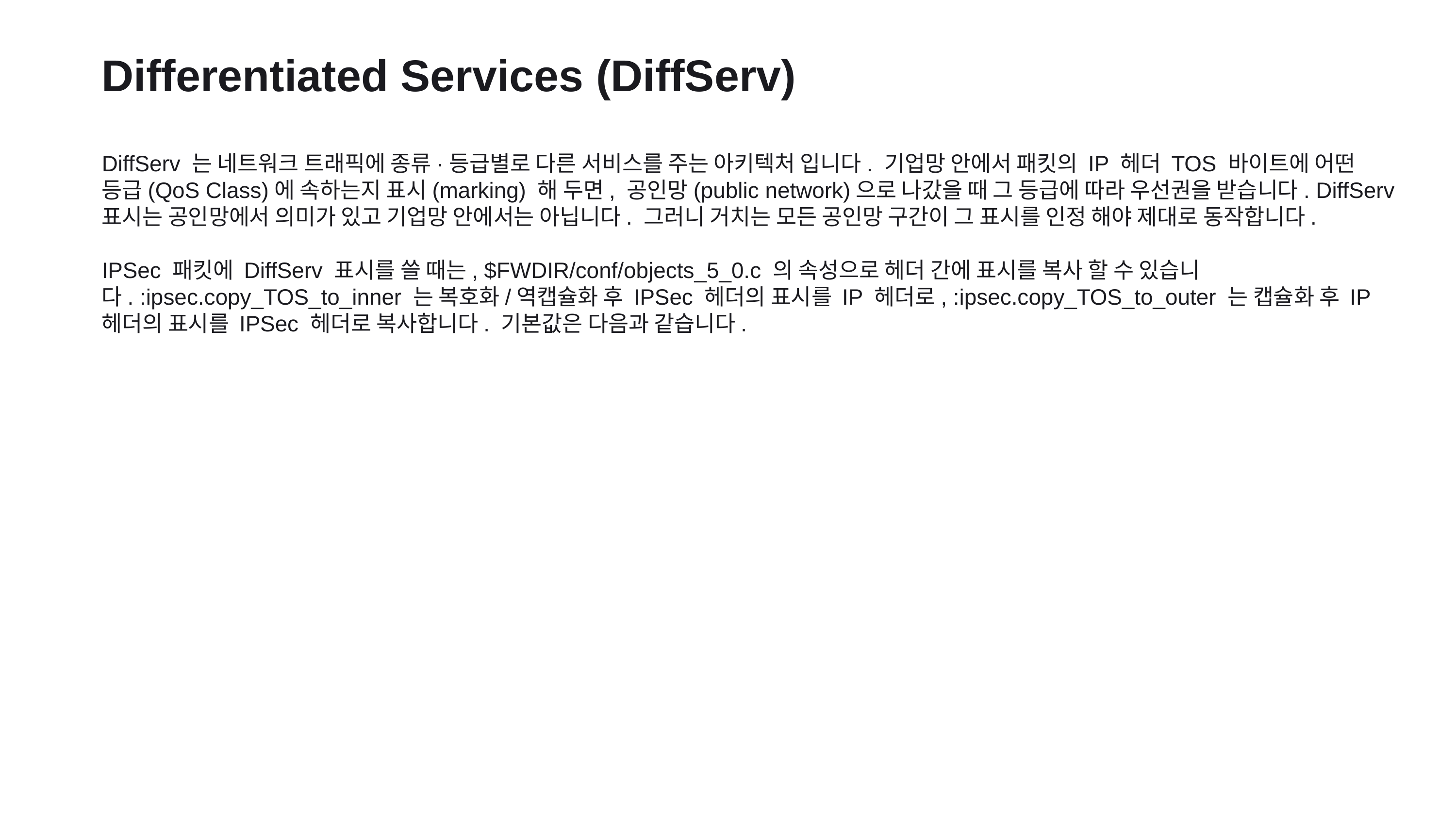

Differentiated Services (DiffServ)
DiffServ 는 네트워크 트래픽에 종류·등급별로 다른 서비스를 주는 아키텍처 입니다. 기업망 안에서 패킷의 IP 헤더 TOS 바이트에 어떤 등급(QoS Class)에 속하는지 표시(marking) 해 두면, 공인망(public network)으로 나갔을 때 그 등급에 따라 우선권을 받습니다. DiffServ 표시는 공인망에서 의미가 있고 기업망 안에서는 아닙니다. 그러니 거치는 모든 공인망 구간이 그 표시를 인정 해야 제대로 동작합니다.

IPSec 패킷에 DiffServ 표시를 쓸 때는, $FWDIR/conf/objects_5_0.c 의 속성으로 헤더 간에 표시를 복사 할 수 있습니다. :ipsec.copy_TOS_to_inner 는 복호화/역캡슐화 후 IPSec 헤더의 표시를 IP 헤더로, :ipsec.copy_TOS_to_outer 는 캡슐화 후 IP 헤더의 표시를 IPSec 헤더로 복사합니다. 기본값은 다음과 같습니다.